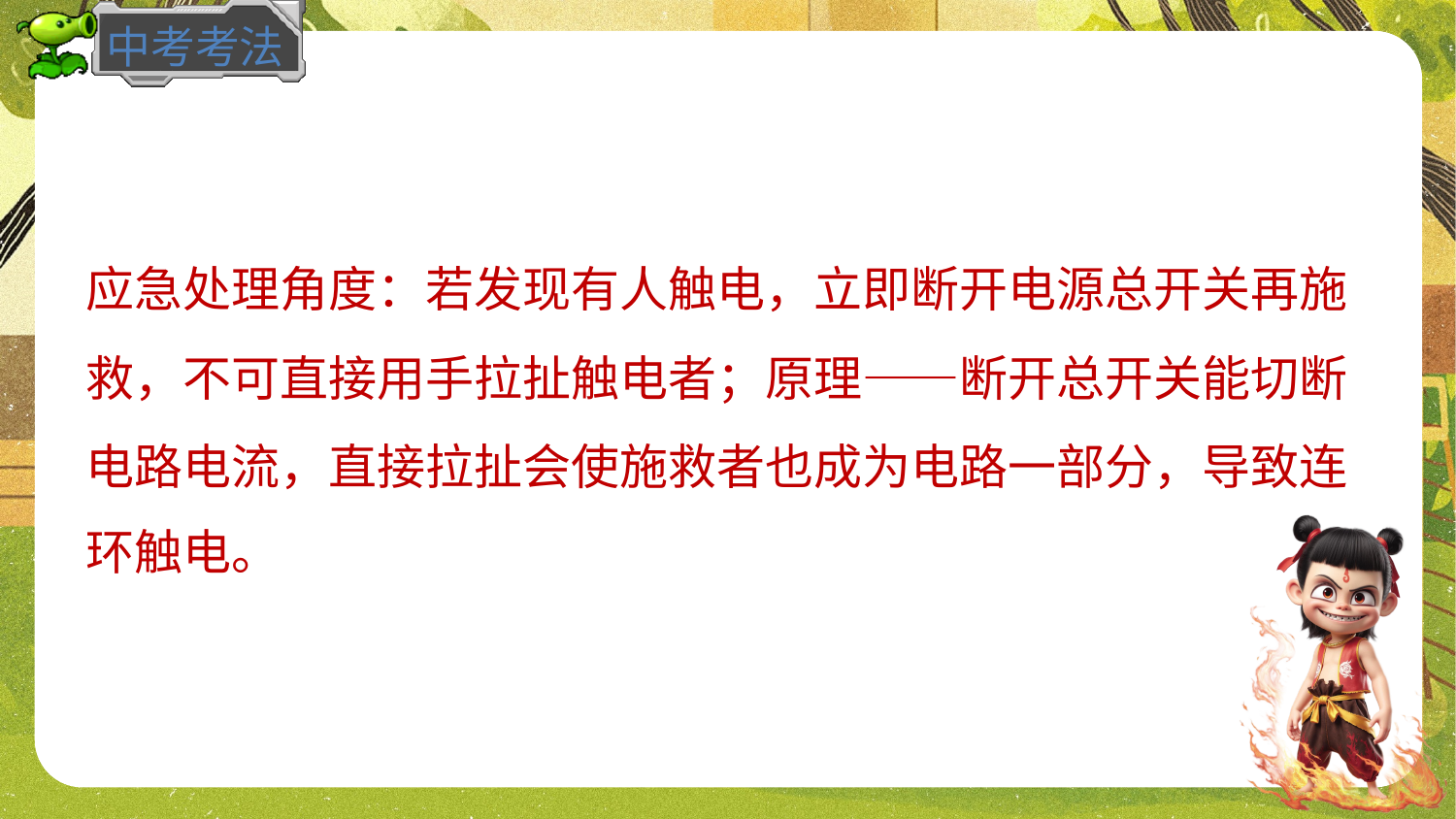

应急处理角度：若发现有人触电，立即断开电源总开关再施
救，不可直接用手拉扯触电者；原理——断开总开关能切断
电路电流，直接拉扯会使施救者也成为电路一部分，导致连
环触电。